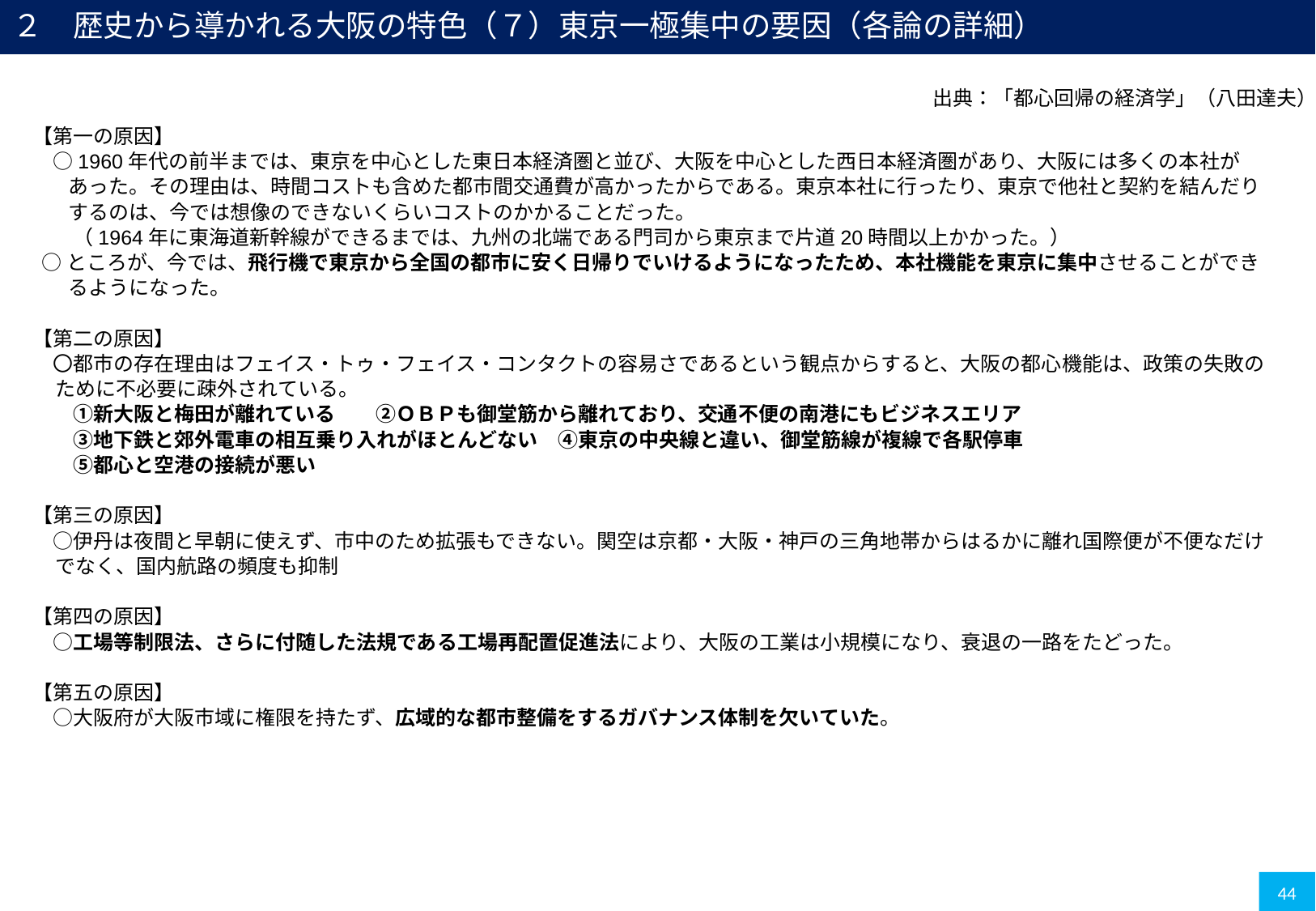

２　歴史から導かれる大阪の特色（７）東京一極集中の要因（各論の詳細）
出典：「都心回帰の経済学」（八田達夫）
【第一の原因】
　○1960年代の前半までは、東京を中心とした東日本経済圏と並び、大阪を中心とした西日本経済圏があり、大阪には多くの本社があった。その理由は、時間コストも含めた都市間交通費が高かったからである。東京本社に行ったり、東京で他社と契約を結んだりするのは、今では想像のできないくらいコストのかかることだった。
　　（1964年に東海道新幹線ができるまでは、九州の北端である門司から東京まで片道20時間以上かかった。）
  ○ところが、今では、飛行機で東京から全国の都市に安く日帰りでいけるようになったため、本社機能を東京に集中させることができるようになった。

【第二の原因】
　〇都市の存在理由はフェイス・トゥ・フェイス・コンタクトの容易さであるという観点からすると、大阪の都心機能は、政策の失敗のために不必要に疎外されている。
　　①新大阪と梅田が離れている　　②ＯＢＰも御堂筋から離れており、交通不便の南港にもビジネスエリア
　　③地下鉄と郊外電車の相互乗り入れがほとんどない　④東京の中央線と違い、御堂筋線が複線で各駅停車
　　⑤都心と空港の接続が悪い

【第三の原因】
　○伊丹は夜間と早朝に使えず、市中のため拡張もできない。関空は京都・大阪・神戸の三角地帯からはるかに離れ国際便が不便なだけでなく、国内航路の頻度も抑制

【第四の原因】
　○工場等制限法、さらに付随した法規である工場再配置促進法により、大阪の工業は小規模になり、衰退の一路をたどった。

【第五の原因】
　○大阪府が大阪市域に権限を持たず、広域的な都市整備をするガバナンス体制を欠いていた。
44